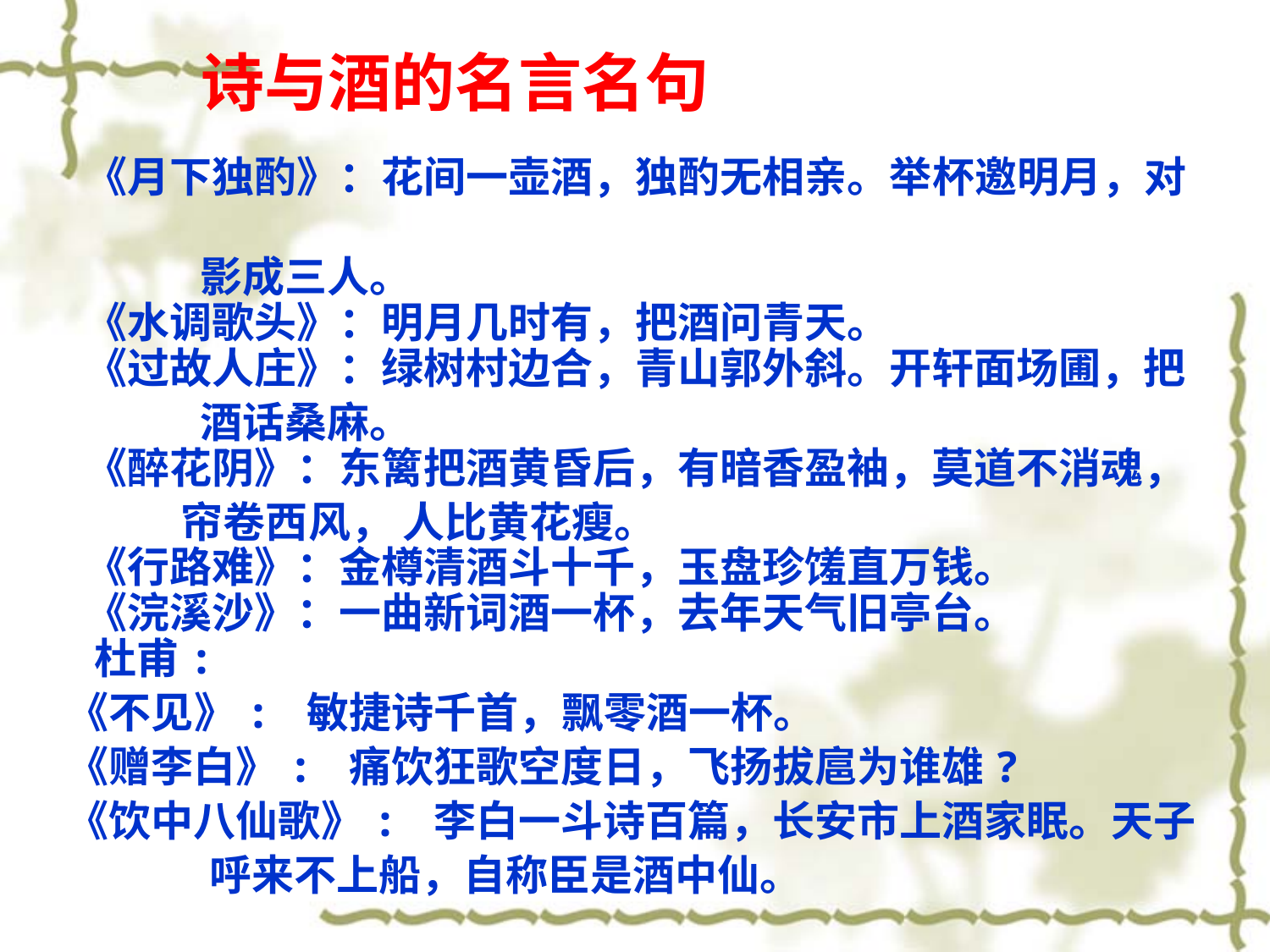

# 诗与酒的名言名句
《月下独酌》：花间一壶酒，独酌无相亲。举杯邀明月，对
                影成三人。
《水调歌头》：明月几时有，把酒问青天。
《过故人庄》：绿树村边合，青山郭外斜。开轩面场圃，把
                酒话桑麻。
《醉花阴》：东篱把酒黄昏后，有暗香盈袖，莫道不消魂，
              帘卷西风， 人比黄花瘦。
《行路难》：金樽清酒斗十千，玉盘珍馐直万钱。
《浣溪沙》：一曲新词酒一杯，去年天气旧亭台。
 杜甫:
  《不见》: 敏捷诗千首，飘零酒一杯。
  《赠李白》: 痛饮狂歌空度日，飞扬拔扈为谁雄?
  《饮中八仙歌》: 李白一斗诗百篇，长安市上酒家眠。天子
                 呼来不上船，自称臣是酒中仙。